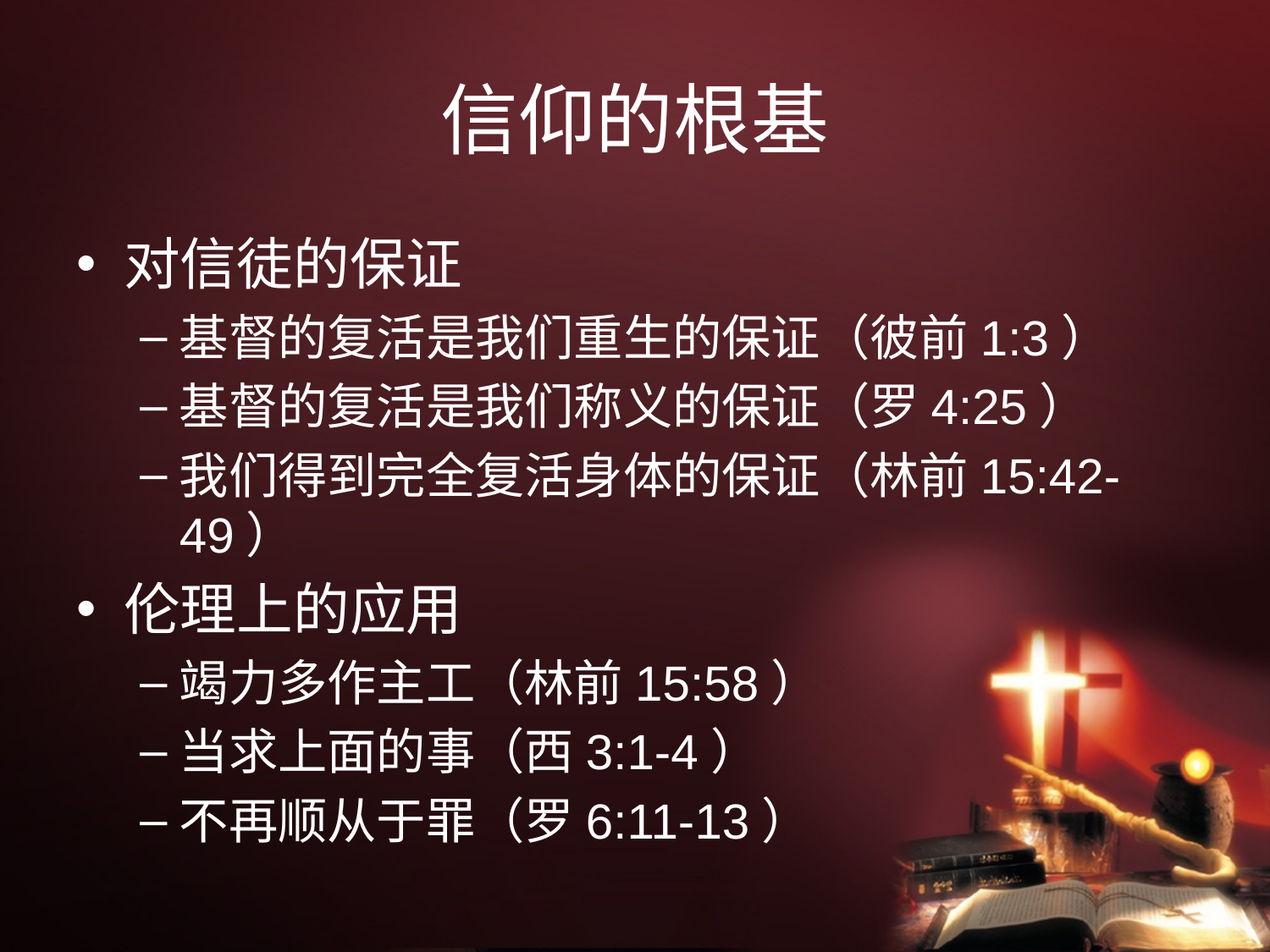

# 信仰的根基
对信徒的保证
基督的复活是我们重生的保证（彼前1:3）
基督的复活是我们称义的保证（罗4:25）
我们得到完全复活身体的保证（林前15:42-49）
伦理上的应用
竭力多作主工（林前15:58）
当求上面的事（西3:1-4）
不再顺从于罪（罗6:11-13）